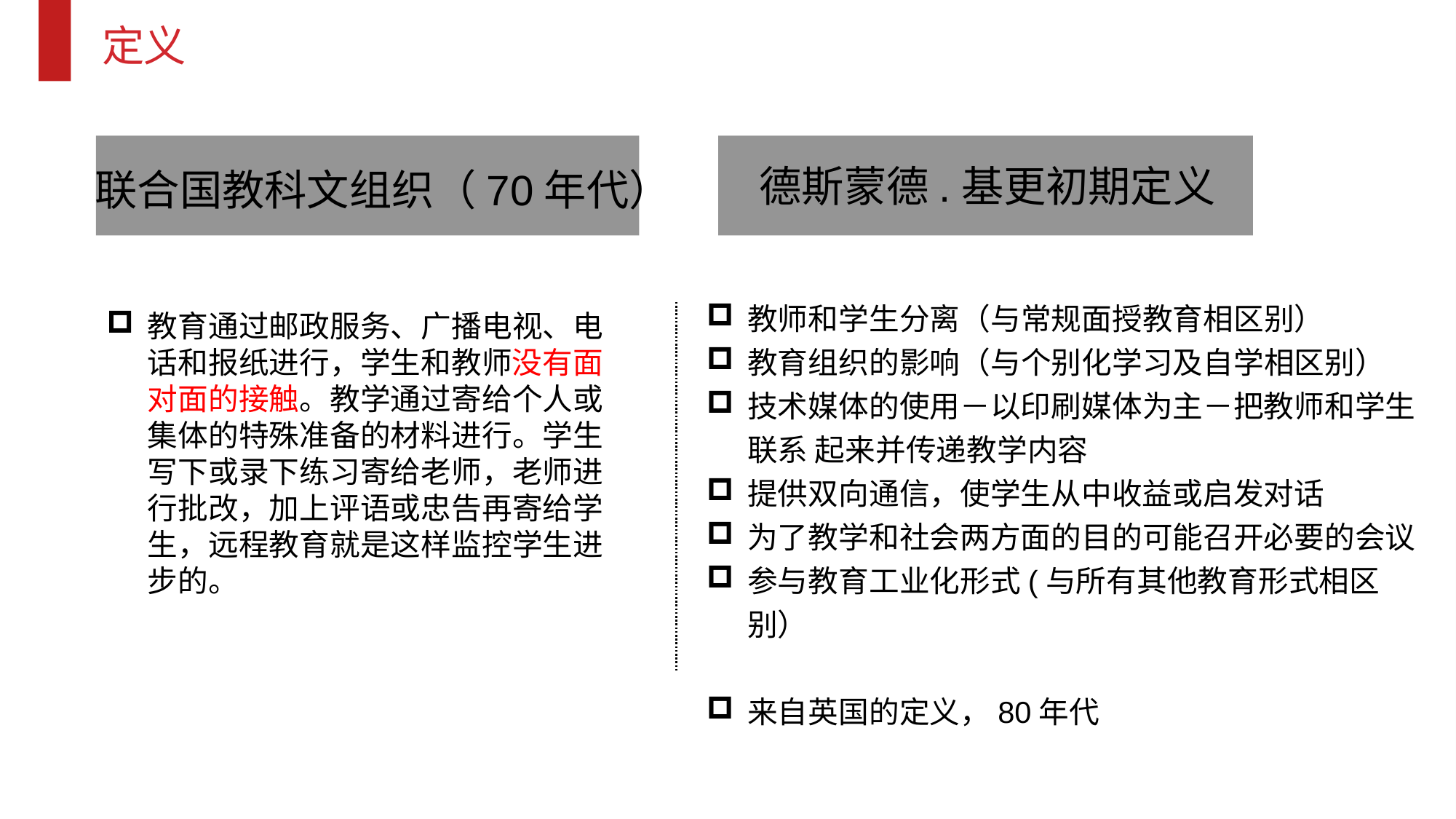

定义

德斯蒙德.基更初期定义
联合国教科文组织（70年代）
教师和学生分离（与常规面授教育相区别）
教育组织的影响（与个别化学习及自学相区别）
技术媒体的使用－以印刷媒体为主－把教师和学生联系 起来并传递教学内容
提供双向通信，使学生从中收益或启发对话
为了教学和社会两方面的目的可能召开必要的会议
参与教育工业化形式(与所有其他教育形式相区别）

来自英国的定义，80年代
教育通过邮政服务、广播电视、电话和报纸进行，学生和教师没有面对面的接触。教学通过寄给个人或集体的特殊准备的材料进行。学生写下或录下练习寄给老师，老师进行批改，加上评语或忠告再寄给学生，远程教育就是这样监控学生进步的。